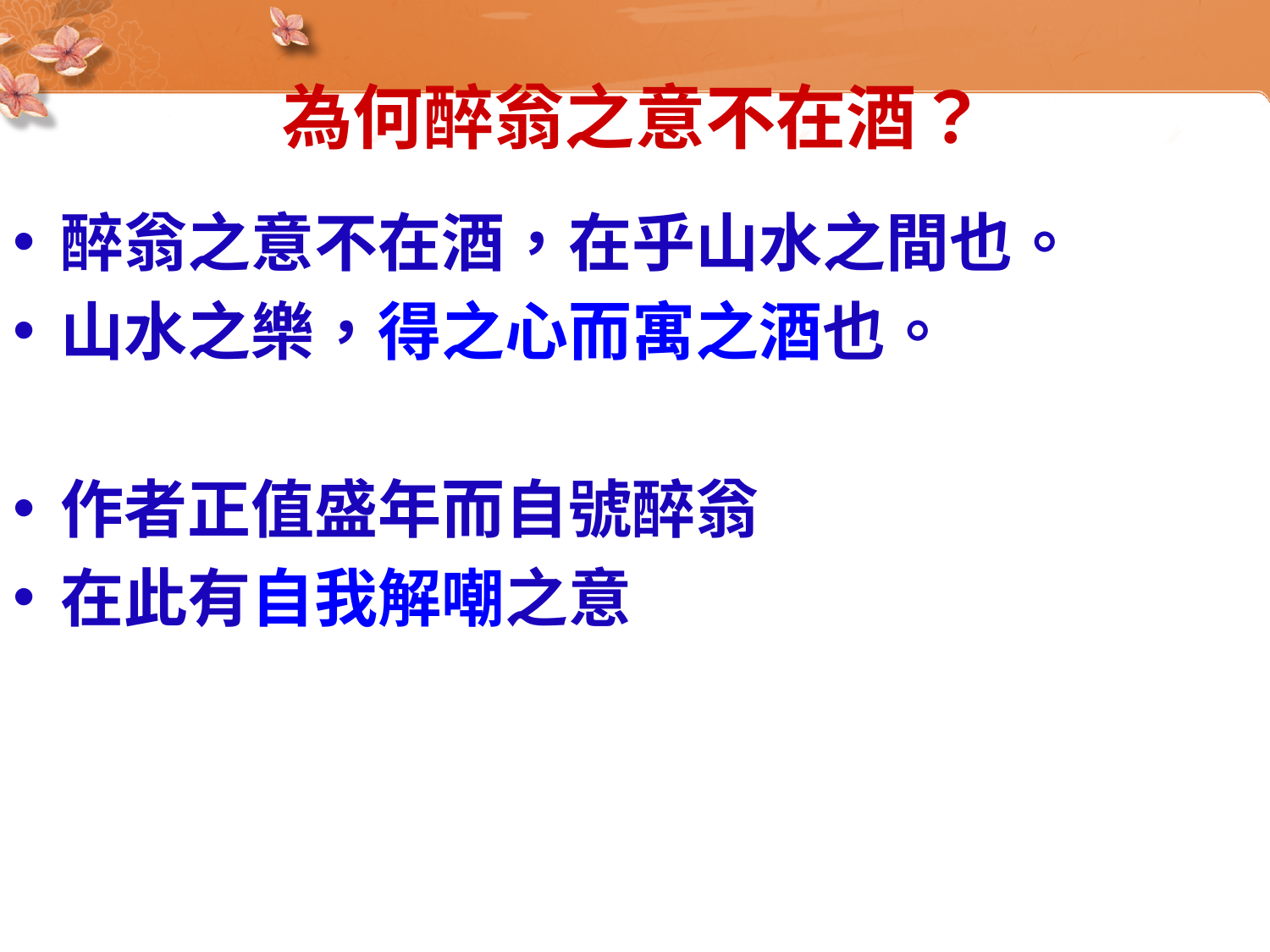

為何醉翁之意不在酒？
醉翁之意不在酒，在乎山水之間也。
山水之樂，得之心而寓之酒也。

作者正值盛年而自號醉翁
在此有自我解嘲之意